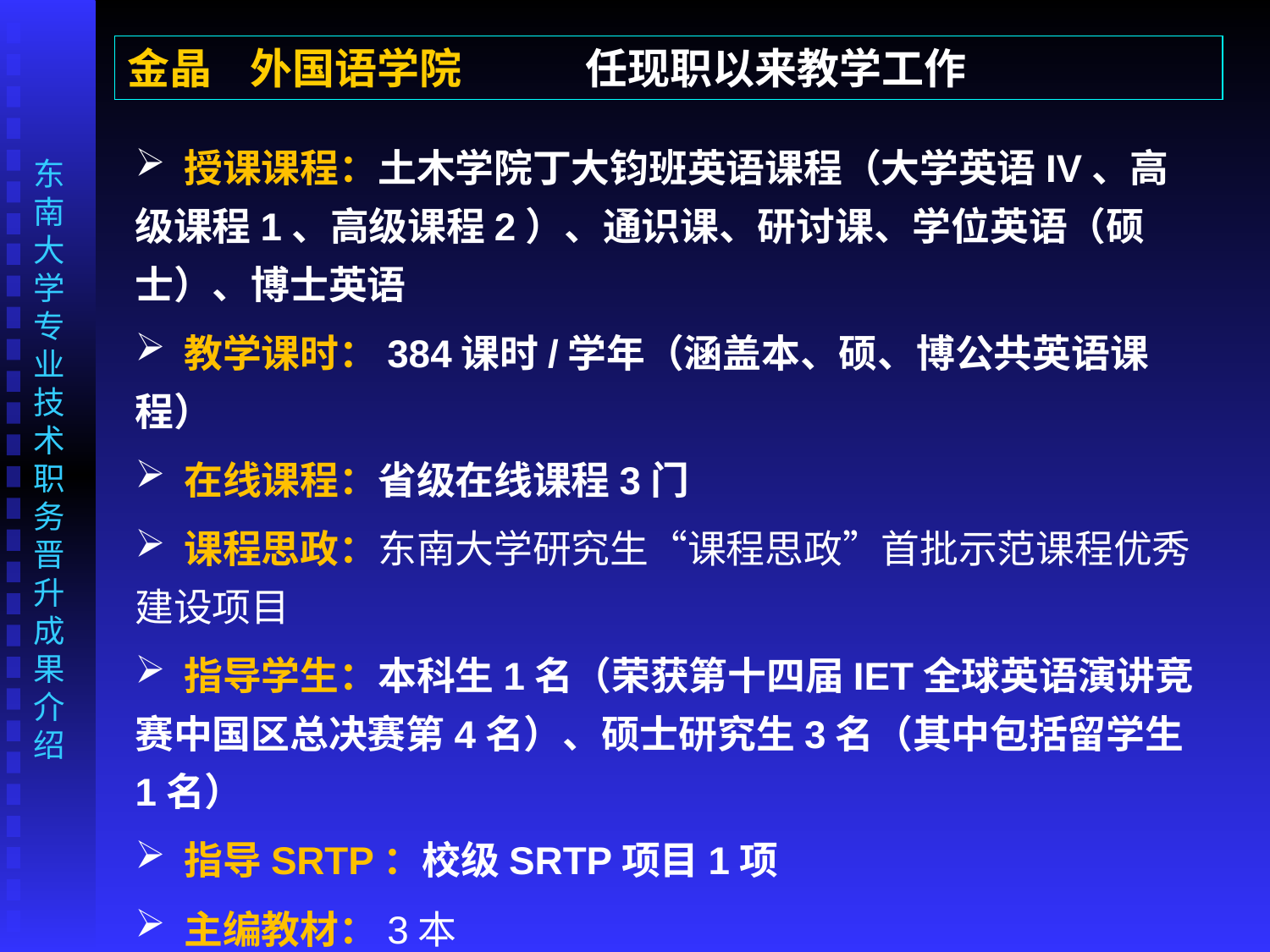

金晶    外国语学院             任现职以来教学工作
 授课课程：土木学院丁大钧班英语课程（大学英语IV、高级课程1、高级课程2）、通识课、研讨课、学位英语（硕士）、博士英语
 教学课时：384课时/学年（涵盖本、硕、博公共英语课程）
 在线课程：省级在线课程3门
 课程思政：东南大学研究生“课程思政”首批示范课程优秀建设项目
 指导学生：本科生1名（荣获第十四届IET全球英语演讲竞赛中国区总决赛第4名）、硕士研究生3名（其中包括留学生1名）
 指导SRTP：校级SRTP项目1项
 主编教材：3本
 教研论文：4篇